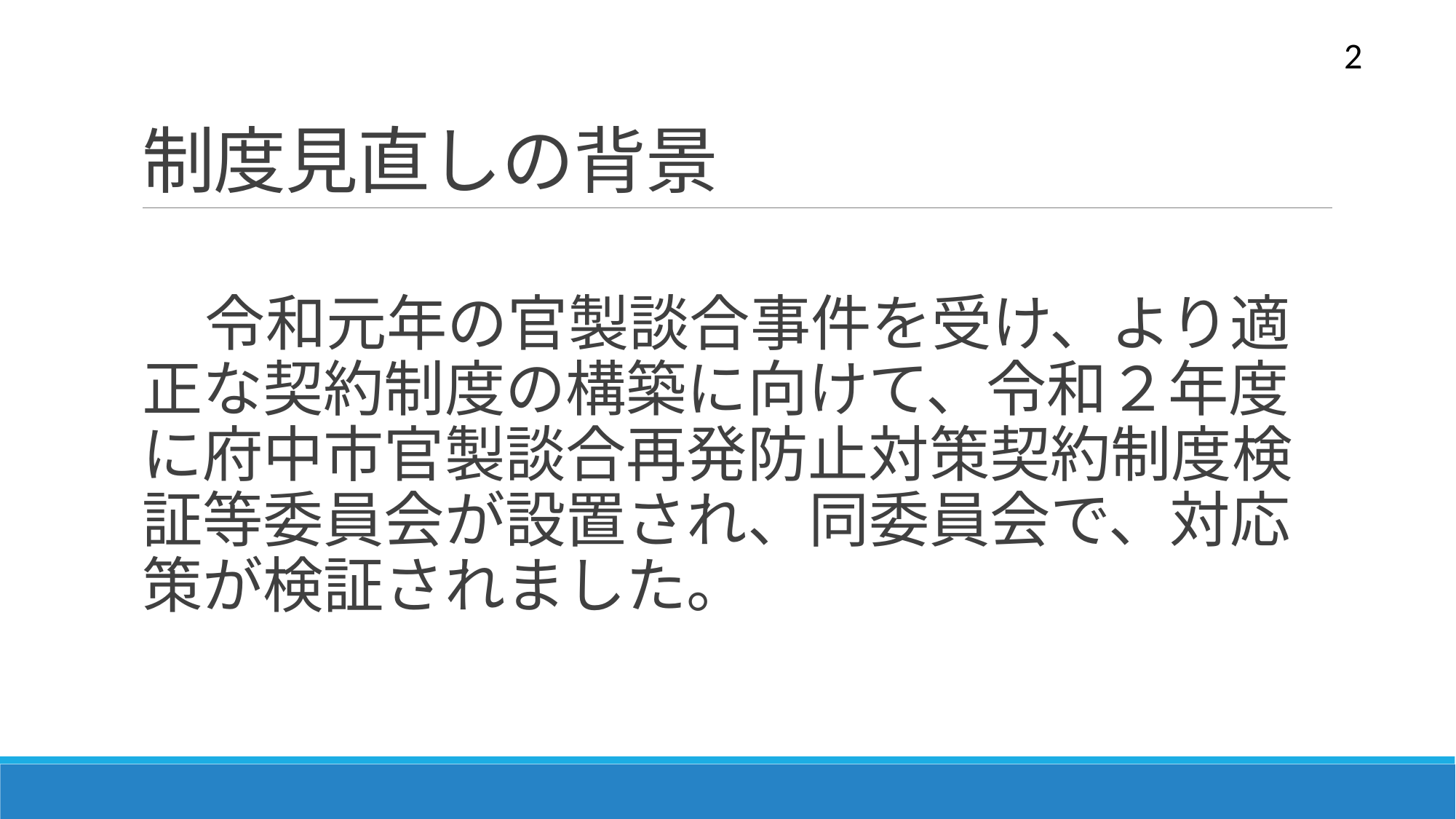

2
# 制度見直しの背景
　令和元年の官製談合事件を受け、より適正な契約制度の構築に向けて、令和２年度に府中市官製談合再発防止対策契約制度検証等委員会が設置され、同委員会で、対応策が検証されました。